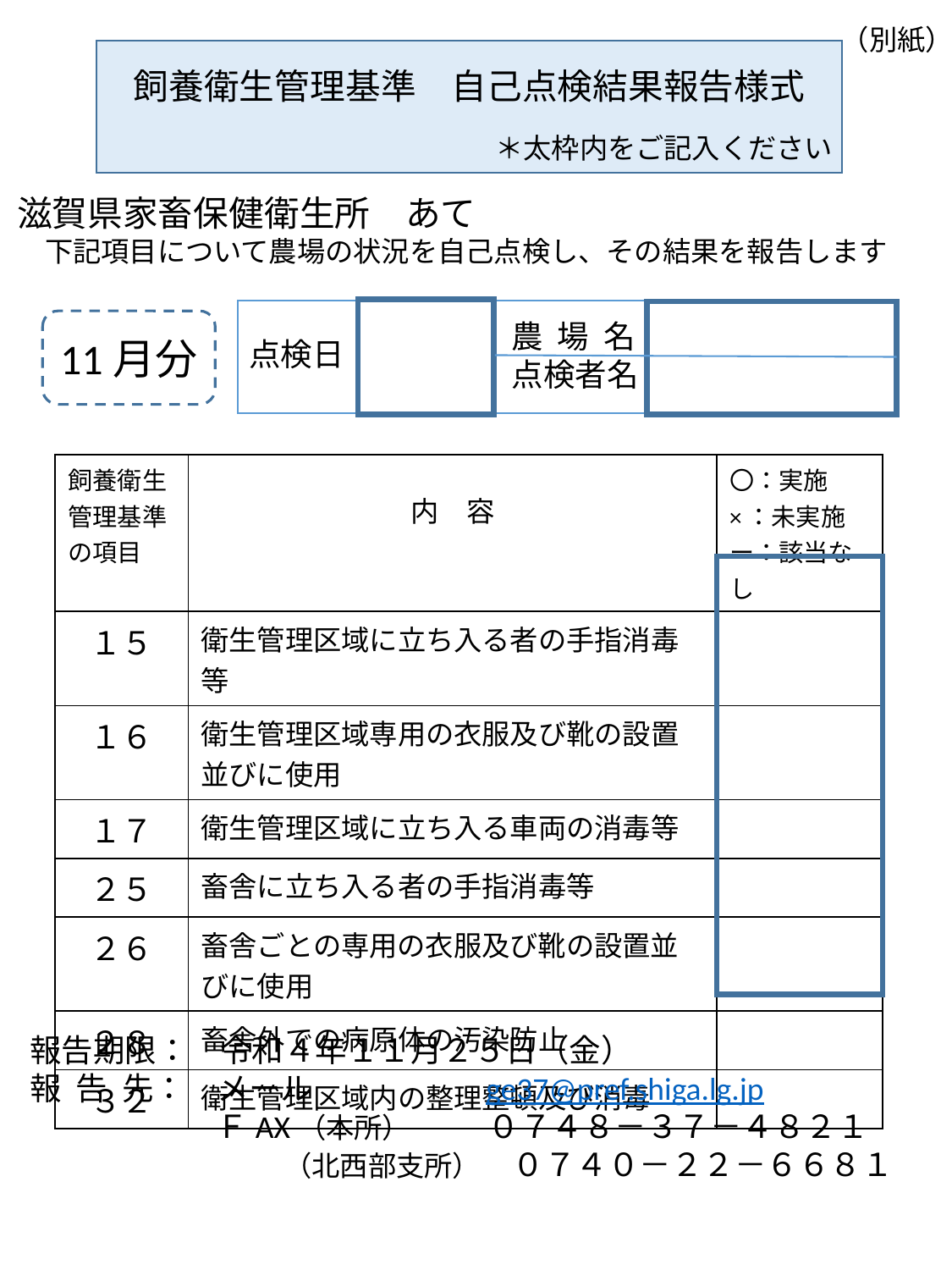

（別紙）
飼養衛生管理基準　自己点検結果報告様式

＊太枠内をご記入ください
滋賀県家畜保健衛生所　あて
　下記項目について農場の状況を自己点検し、その結果を報告します

農  場  名
点検者名
11月分
点検日
| 飼養衛生管理基準の項目 | 内　容 | 〇：実施 ×：未実施 ー：該当なし |
| --- | --- | --- |
| １５ | 衛生管理区域に立ち入る者の手指消毒等 |  |
| １６ | 衛生管理区域専用の衣服及び靴の設置並びに使用 |  |
| １７ | 衛生管理区域に立ち入る車両の消毒等 |  |
| ２５ | 畜舎に立ち入る者の手指消毒等 |  |
| ２６ | 畜舎ごとの専用の衣服及び靴の設置並びに使用 |  |
| ２８ | 畜舎外での病原体の汚染防止 |  |
| ３２ | 衛生管理区域内の整理整頓及び消毒 |  |

報告期限：　令和４年１１月２５日（金）
報  告  先：　メール　　　　 　ge37@pref.shiga.lg.jp
             　　   ＦAX（本所）　　  ０７４８－３７－４８２１
　　　　　　　　（北西部支所）　０７４０－２２－６６８１